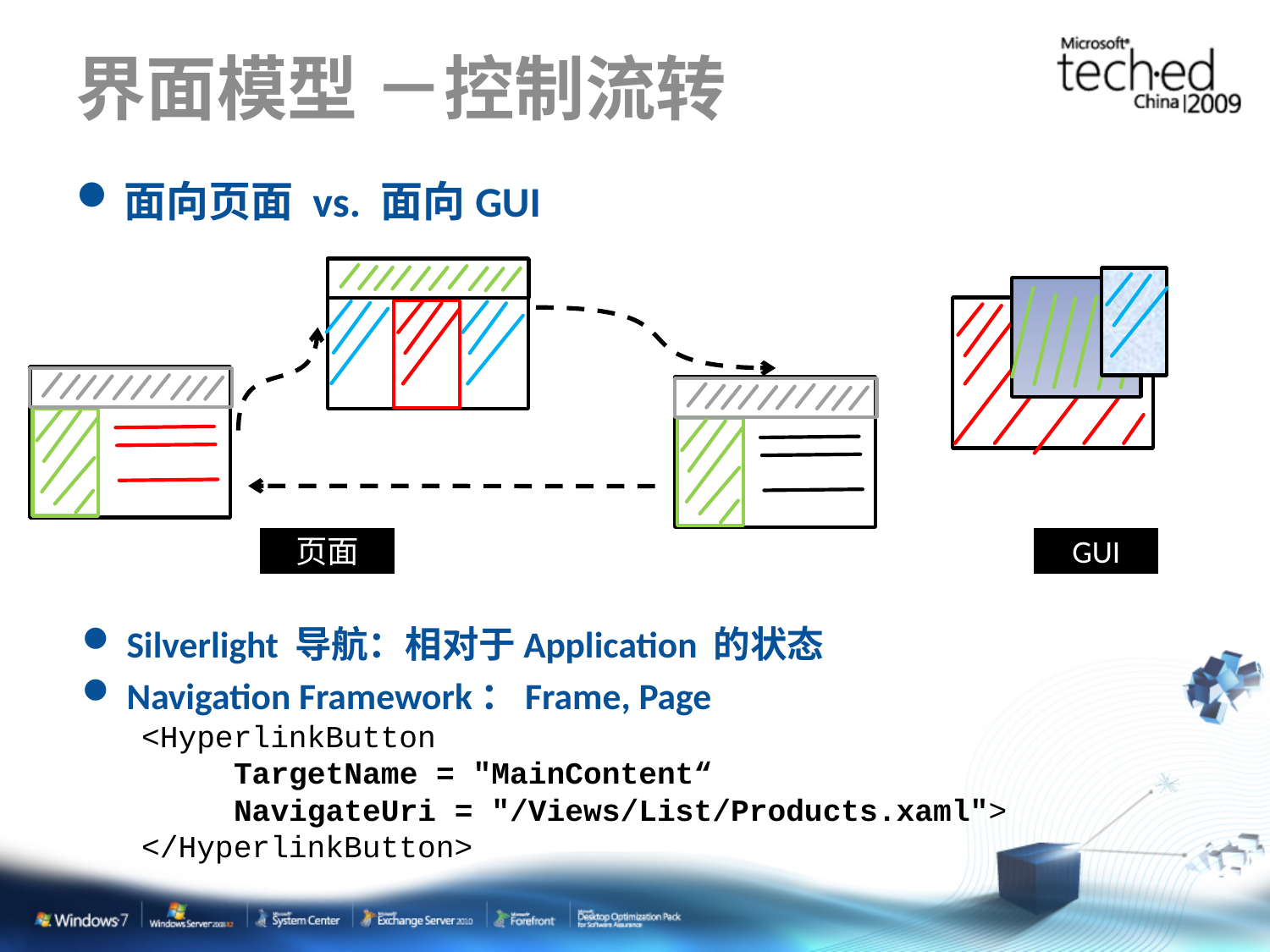

# 界面模型 －控制流转
面向页面 vs. 面向GUI

页面
GUI
Silverlight 导航：相对于Application 的状态
Navigation Framework：Frame, Page
<HyperlinkButton
     TargetName = "MainContent“
     NavigateUri = "/Views/List/Products.xaml">
</HyperlinkButton>